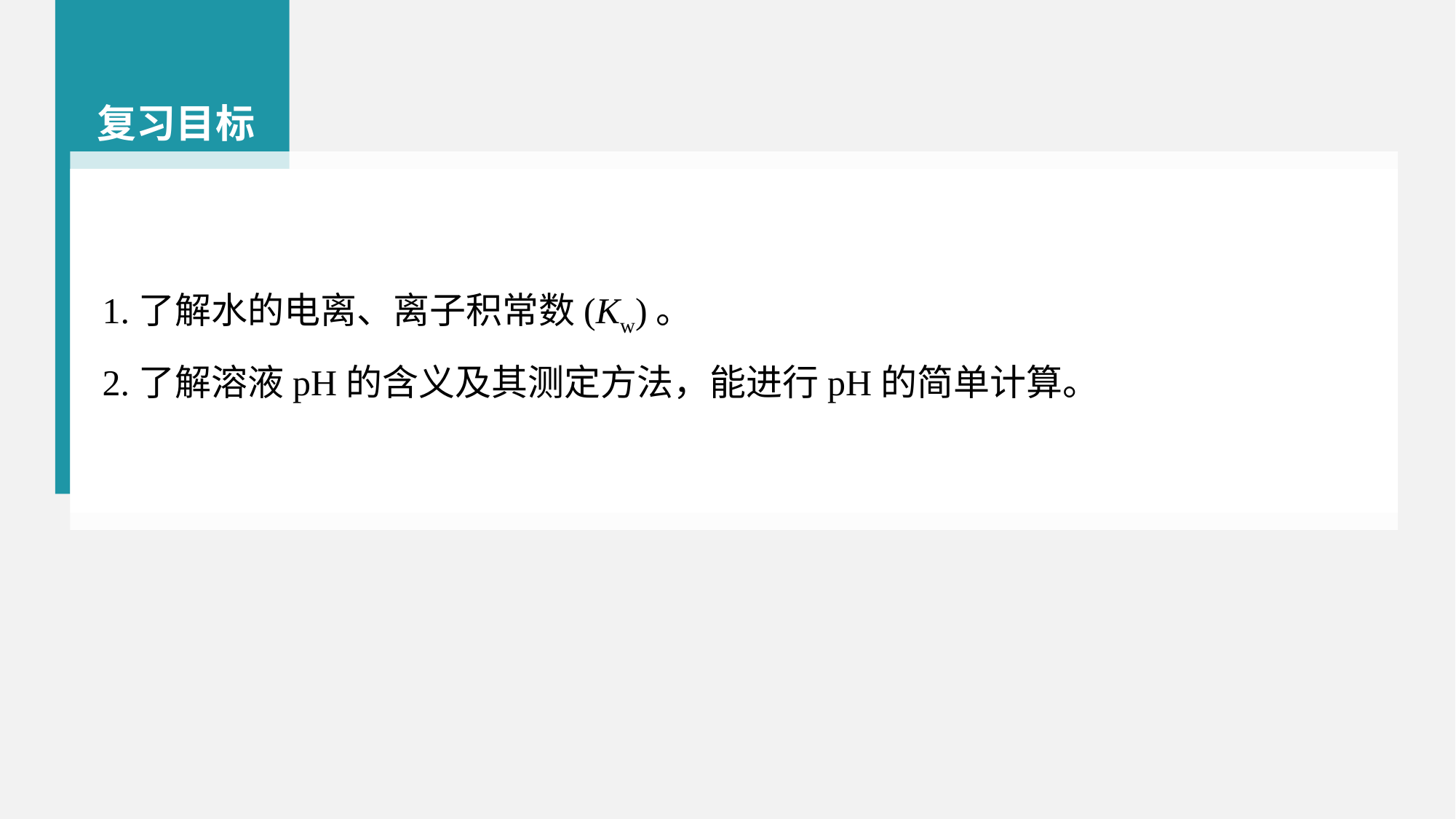

复习目标

1.了解水的电离、离子积常数(Kw)。
2.了解溶液pH的含义及其测定方法，能进行pH的简单计算。